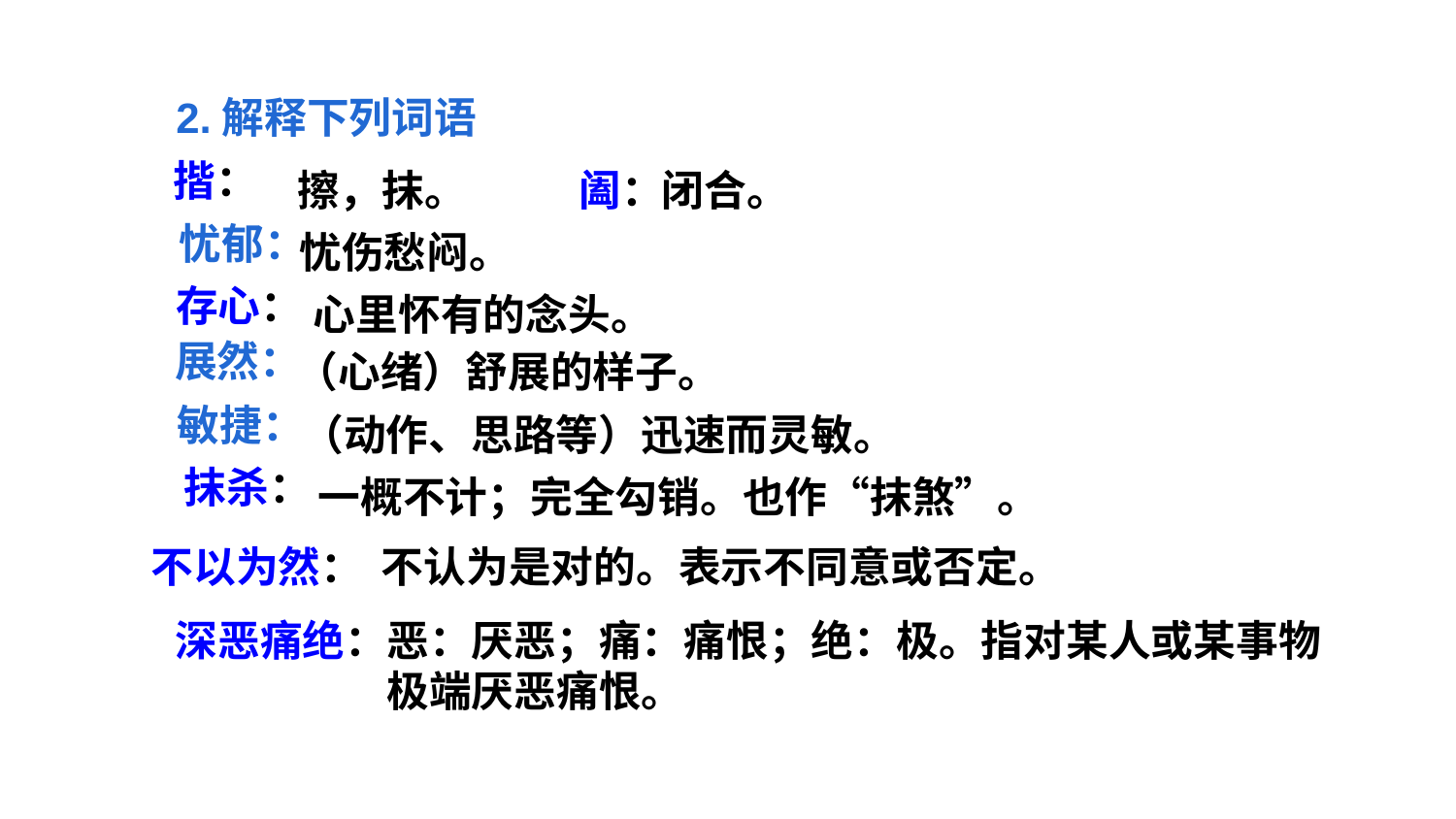

2.解释下列词语
 揩：
 阖：
擦，抹。
闭合。
忧郁：
忧伤愁闷。
存心：
心里怀有的念头。
展然：
（心绪）舒展的样子。
敏捷：
（动作、思路等）迅速而灵敏。
抹杀：
一概不计；完全勾销。也作“抹煞”。
  不以为然：
不认为是对的。表示不同意或否定。
深恶痛绝：
恶：厌恶；痛：痛恨；绝：极。指对某人或某事物极端厌恶痛恨。